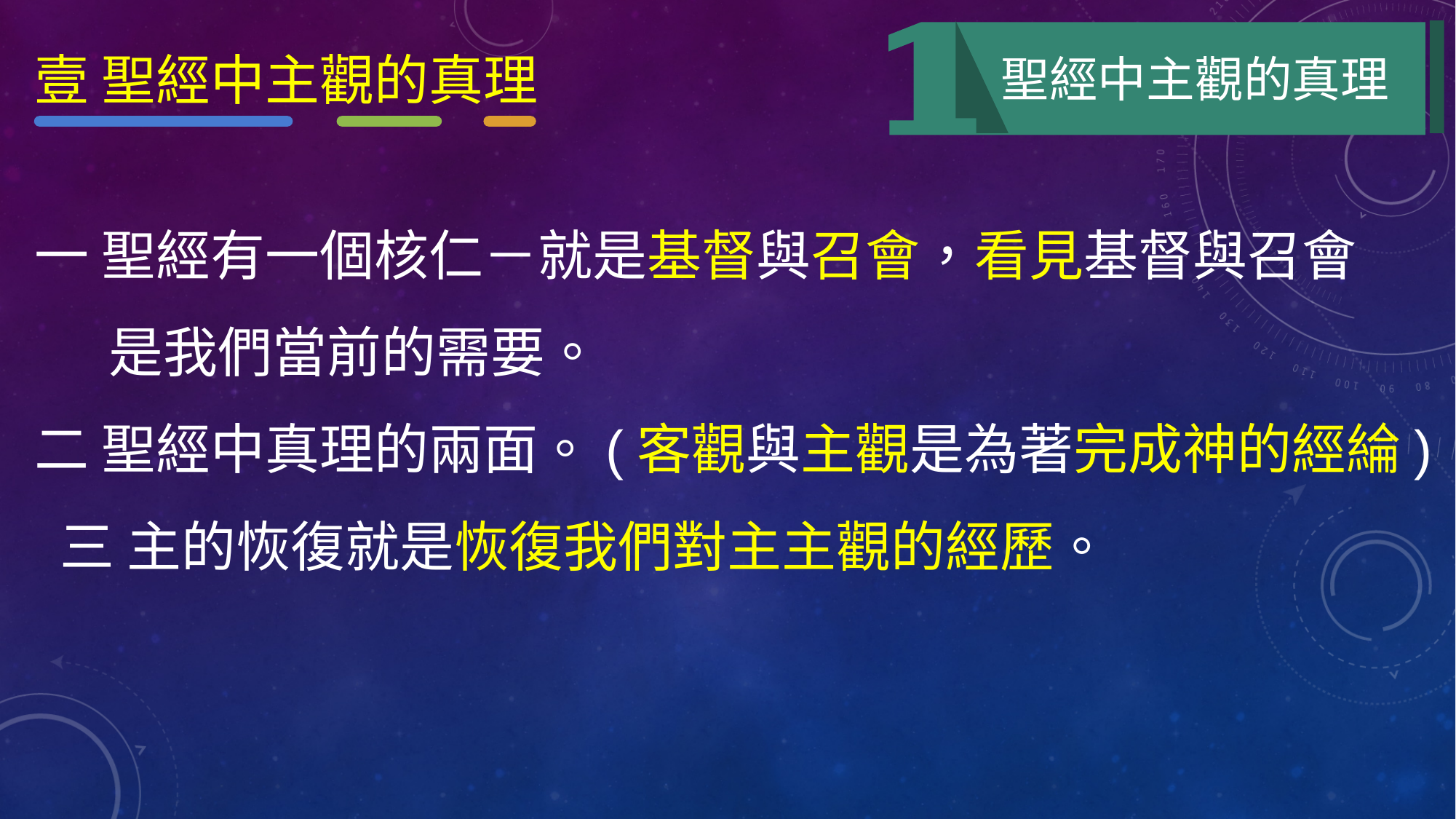

壹 聖經中主觀的真理
聖經中主觀的真理

一 聖經有一個核仁－就是基督與召會，看見基督與召會
     是我們當前的需要。
二 聖經中真理的兩面。(客觀與主觀是為著完成神的經綸)
 三 主的恢復就是恢復我們對主主觀的經歷。